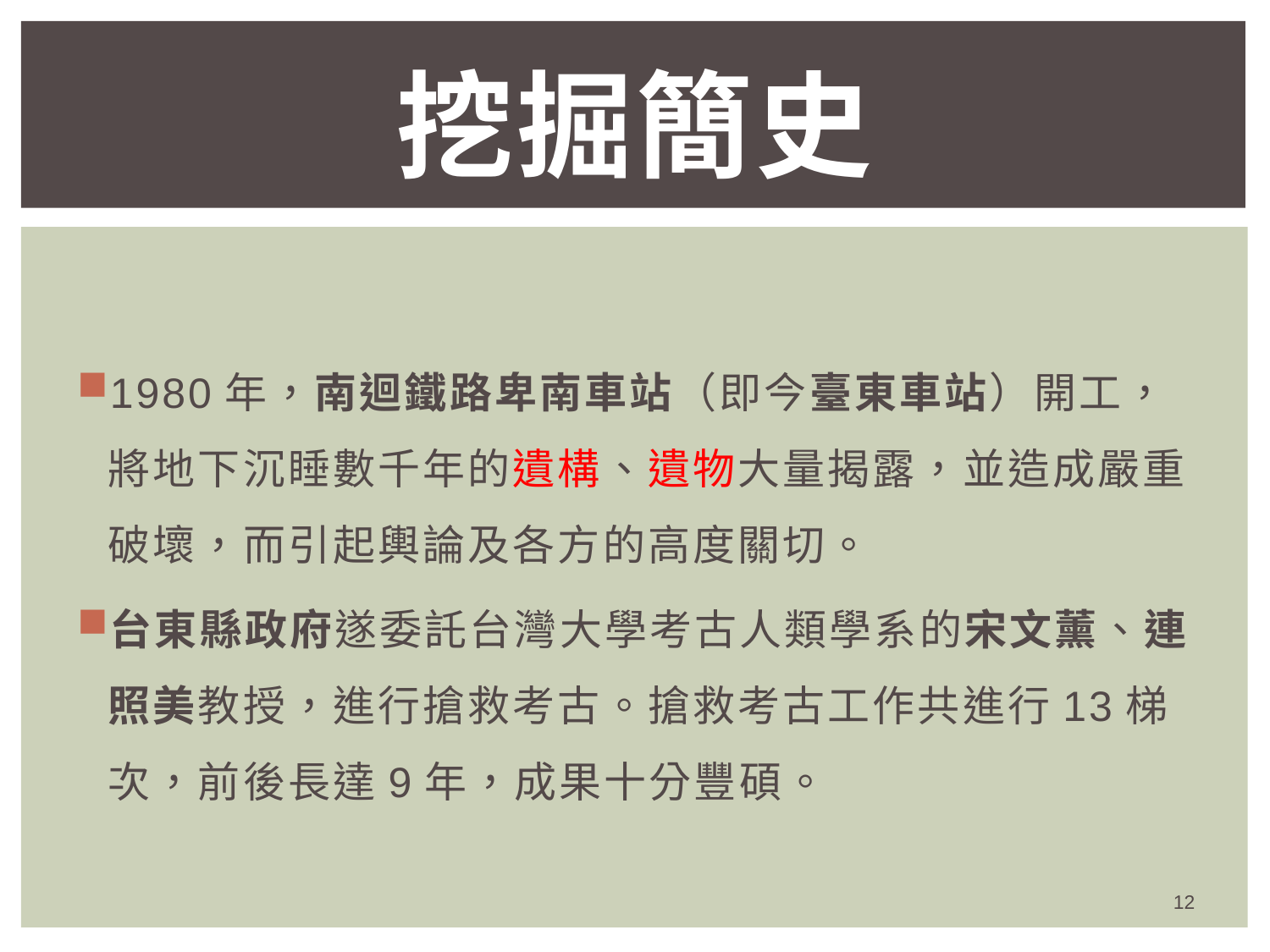

# 挖掘簡史
1980年，南迴鐵路卑南車站（即今臺東車站）開工，將地下沉睡數千年的遺構、遺物大量揭露，並造成嚴重破壞，而引起輿論及各方的高度關切。
台東縣政府遂委託台灣大學考古人類學系的宋文薰、連照美教授，進行搶救考古。搶救考古工作共進行13梯次，前後長達9年，成果十分豐碩。
12